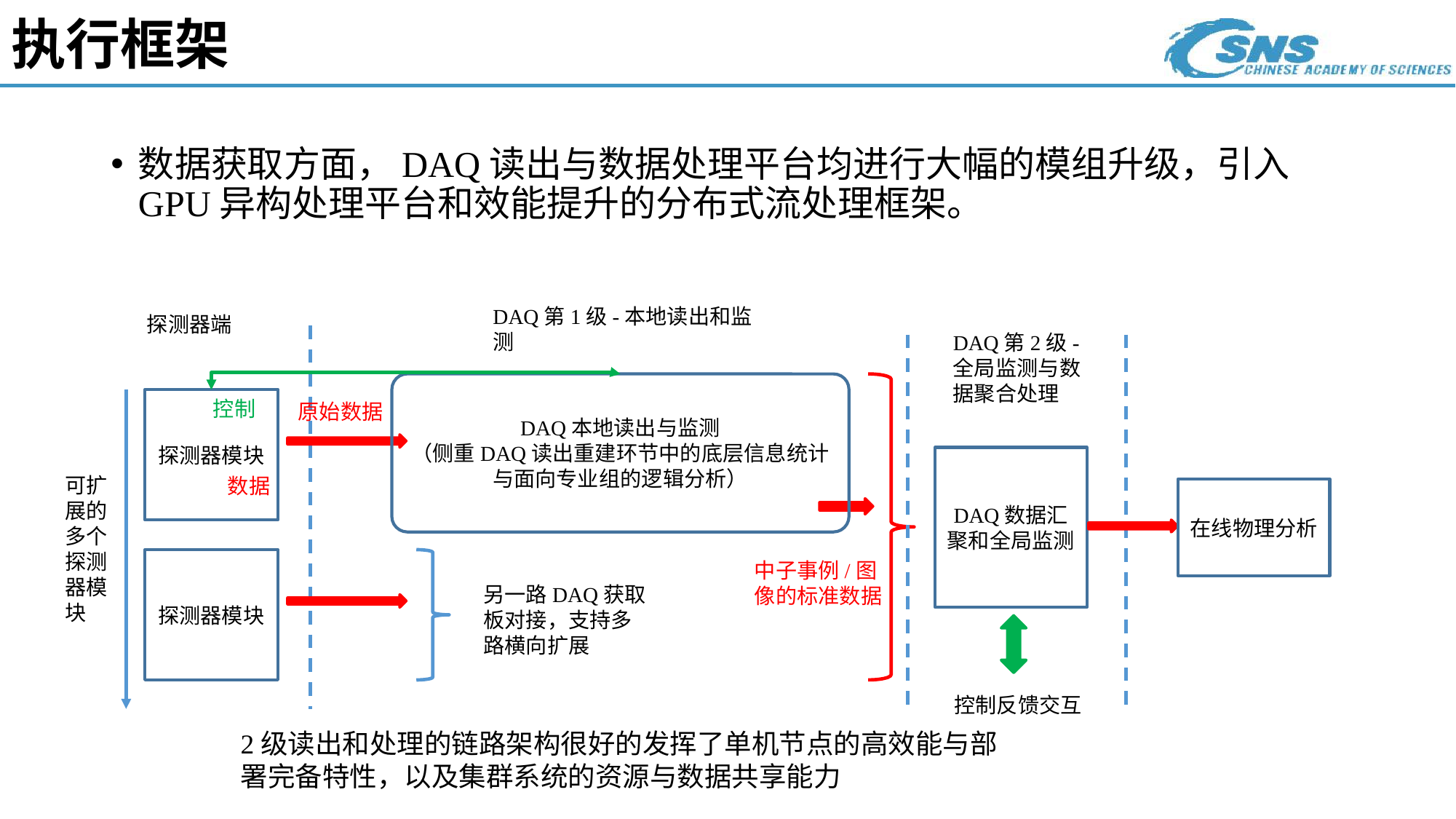

# 执行框架
数据获取方面，DAQ读出与数据处理平台均进行大幅的模组升级，引入GPU异构处理平台和效能提升的分布式流处理框架。

DAQ第1级-本地读出和监测
探测器端
DAQ第2级-全局监测与数据聚合处理
DAQ本地读出与监测
（侧重DAQ读出重建环节中的底层信息统计与面向专业组的逻辑分析）

探测器模块
控制
原始数据

DAQ数据汇聚和全局监测
可扩展的多个探测器模块
数据
在线物理分析

探测器模块

中子事例/图像的标准数据
另一路DAQ获取板对接，支持多路横向扩展

控制反馈交互
2级读出和处理的链路架构很好的发挥了单机节点的高效能与部署完备特性，以及集群系统的资源与数据共享能力